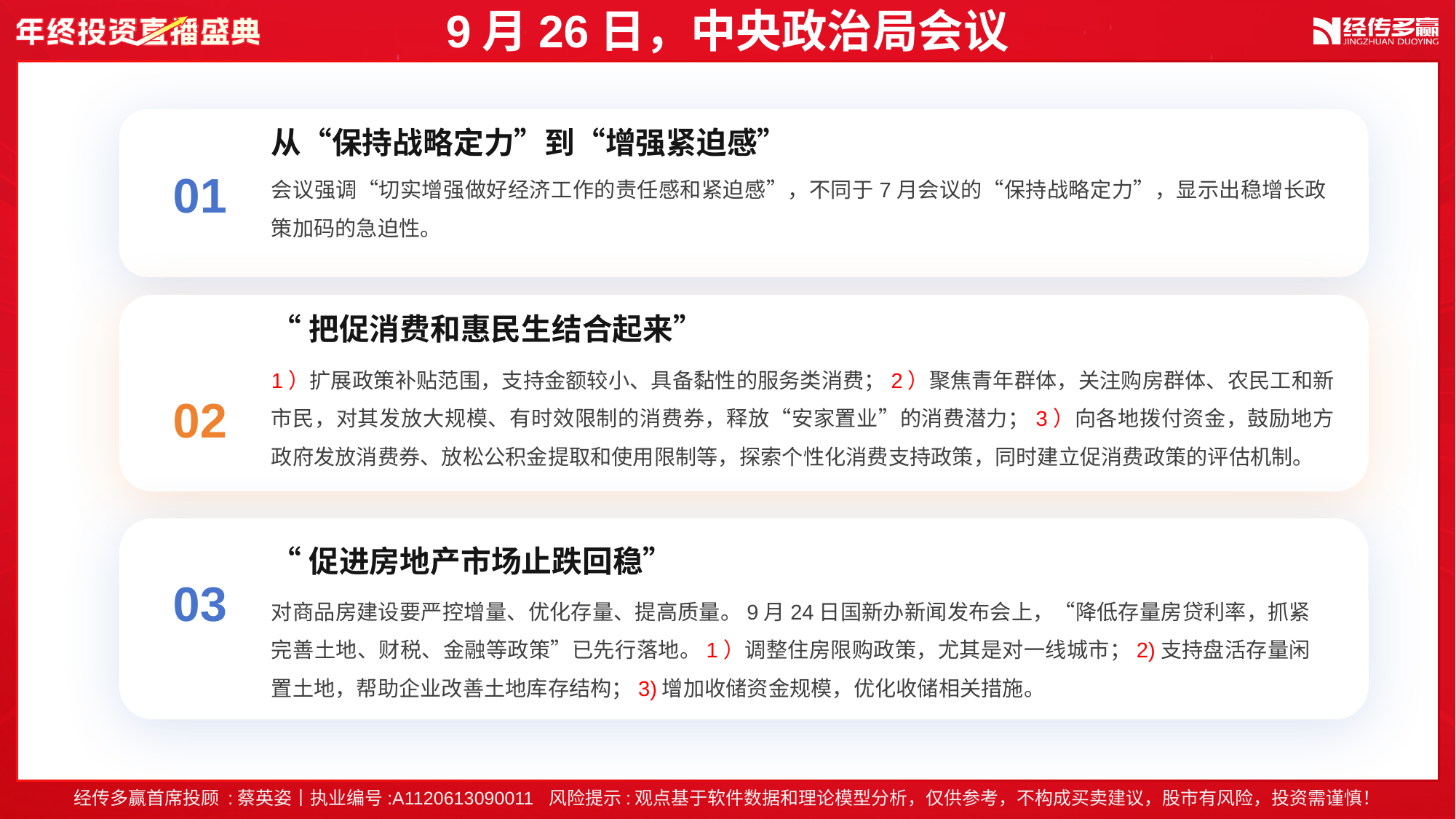

9月26日，中央政治局会议

从“保持战略定力”到“增强紧迫感”
01
会议强调“切实增强做好经济工作的责任感和紧迫感”，不同于7月会议的“保持战略定力”，显示出稳增长政策加码的急迫性。

“把促消费和惠民生结合起来”
1）扩展政策补贴范围，支持金额较小、具备黏性的服务类消费；2）聚焦青年群体，关注购房群体、农民工和新市民，对其发放大规模、有时效限制的消费券，释放“安家置业”的消费潜力；3）向各地拨付资金，鼓励地方政府发放消费券、放松公积金提取和使用限制等，探索个性化消费支持政策，同时建立促消费政策的评估机制。
02

“促进房地产市场止跌回稳”
03
对商品房建设要严控增量、优化存量、提高质量。9月24日国新办新闻发布会上，“降低存量房贷利率，抓紧完善土地、财税、金融等政策”已先行落地。1）调整住房限购政策，尤其是对一线城市；2)支持盘活存量闲置土地，帮助企业改善土地库存结构；3)增加收储资金规模，优化收储相关措施。
经传多赢首席投顾 :蔡英姿丨执业编号:A1120613090011  风险提示:观点基于软件数据和理论模型分析，仅供参考，不构成买卖建议，股市有风险，投资需谨慎！